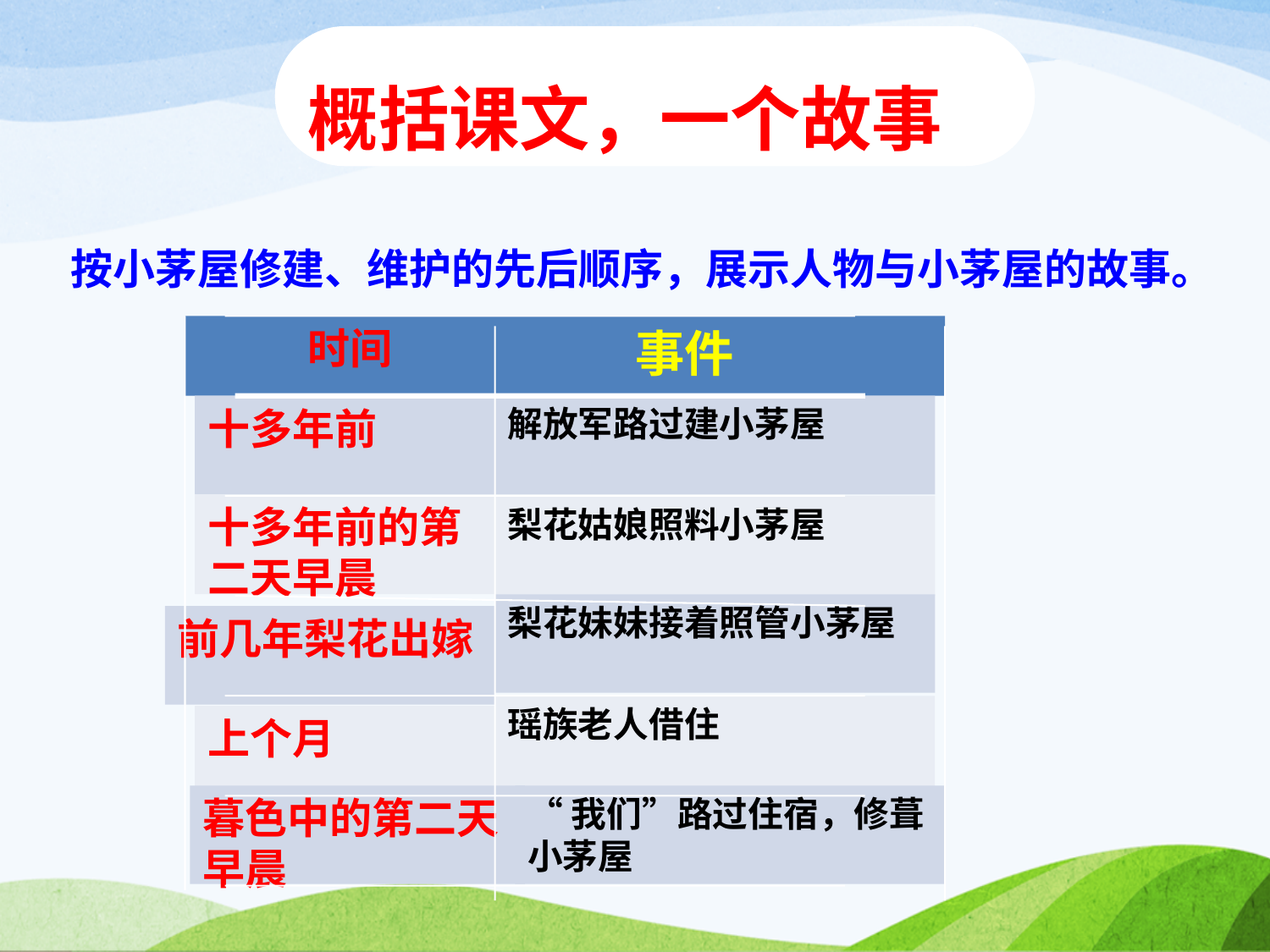

概括课文，一个故事
按小茅屋修建、维护的先后顺序，展示人物与小茅屋的故事。
时间

事件

十多年前

解放军路过建小茅屋
十多年前的第二天早晨

梨花姑娘照料小茅屋
梨花妹妹接着照管小茅屋

前几年梨花出嫁

瑶族老人借住
上个月
暮色中的第二天早晨
“我们”路过住宿，修葺小茅屋